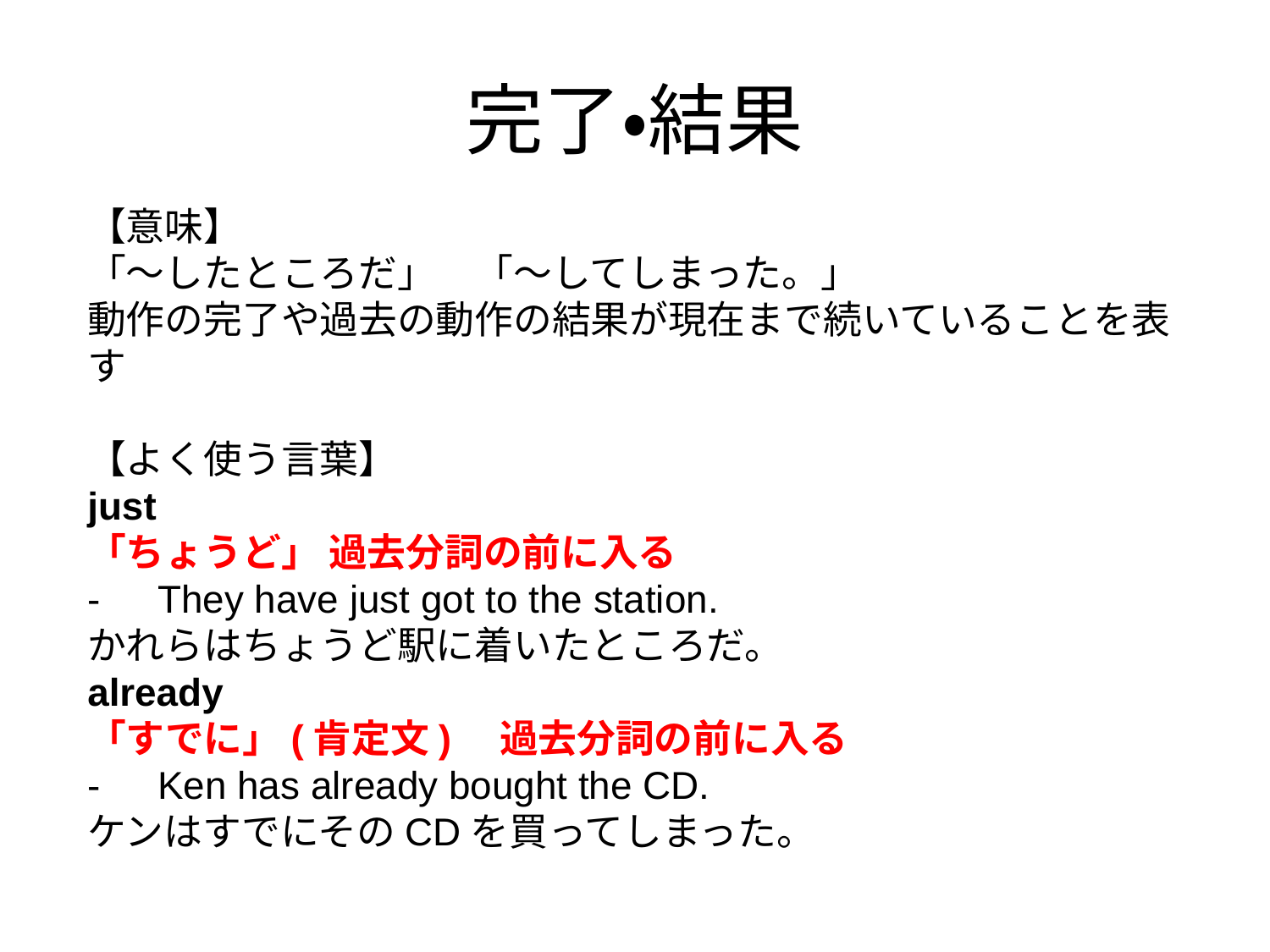

# 完了・結果
【意味】
「～したところだ」　「～してしまった。」
動作の完了や過去の動作の結果が現在まで続いていることを表す

【よく使う言葉】
just
「ちょうど」 過去分詞の前に入る
-　They have just got to the station.
かれらはちょうど駅に着いたところだ。
already
「すでに」(肯定文)　過去分詞の前に入る
-　Ken has already bought the CD.
ケンはすでにそのCDを買ってしまった。